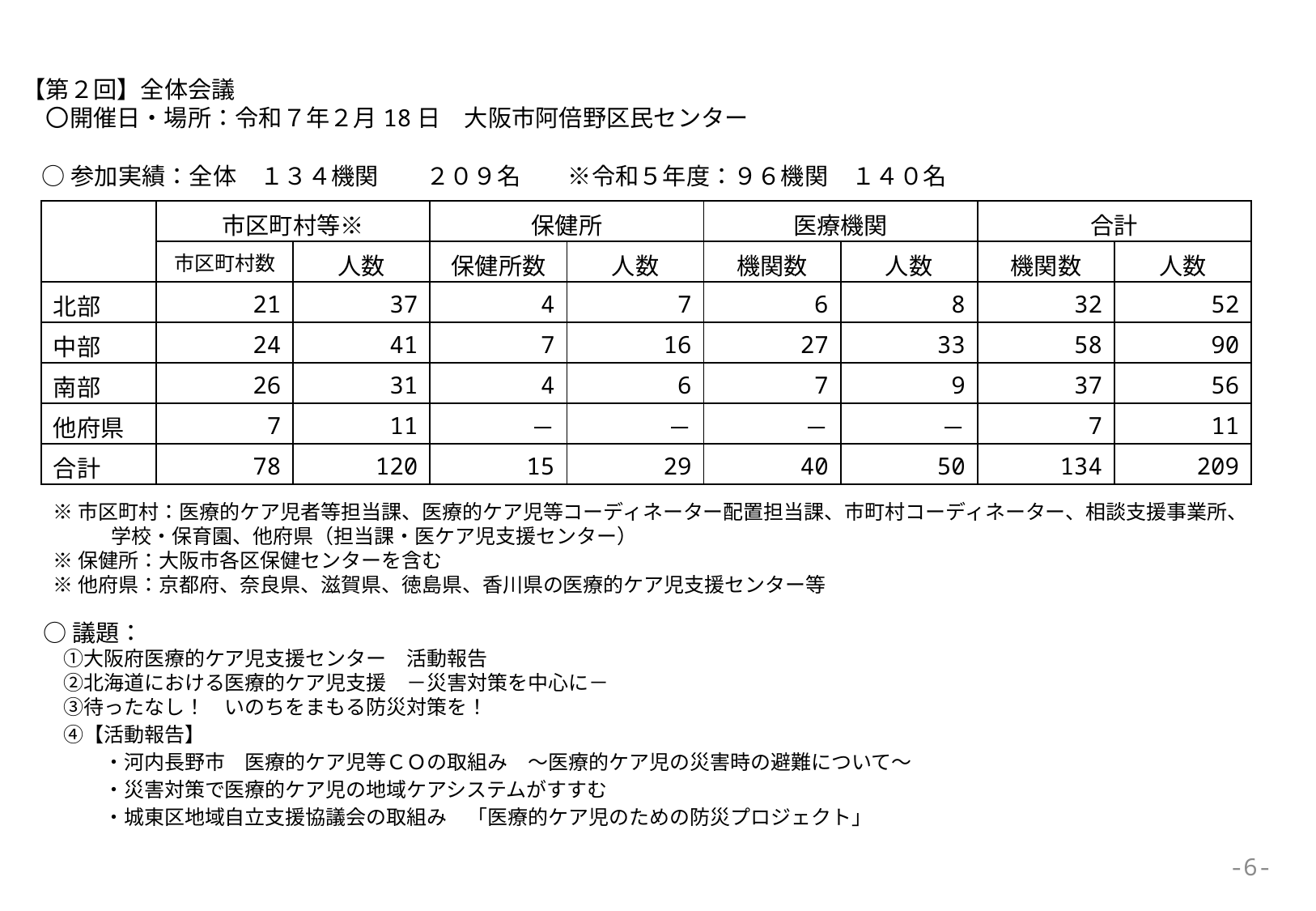

【第２回】全体会議
　〇開催日・場所：令和７年２月18日　大阪市阿倍野区民センター

○参加実績：全体　１３４機関　　２０９名　　※令和５年度：９６機関　１４０名
|  | 市区町村等※ |  | 保健所 |  | 医療機関 |  | 合計 |  |
| --- | --- | --- | --- | --- | --- | --- | --- | --- |
|  | 市区町村数 | 人数 | 保健所数 | 人数 | 機関数 | 人数 | 機関数 | 人数 |
| 北部 | 21 | 37 | 4 | 7 | 6 | 8 | 32 | 52 |
| 中部 | 24 | 41 | 7 | 16 | 27 | 33 | 58 | 90 |
| 南部 | 26 | 31 | 4 | 6 | 7 | 9 | 37 | 56 |
| 他府県 | 7 | 11 | － | － | － | － | 7 | 11 |
| 合計 | 78 | 120 | 15 | 29 | 40 | 50 | 134 | 209 |
※市区町村：医療的ケア児者等担当課、医療的ケア児等コーディネーター配置担当課、市町村コーディネーター、相談支援事業所、
            学校・保育園、他府県（担当課・医ケア児支援センター）
※保健所：大阪市各区保健センターを含む
※他府県：京都府、奈良県、滋賀県、徳島県、香川県の医療的ケア児支援センター等
○議題：
　①大阪府医療的ケア児支援センター　活動報告
　②北海道における医療的ケア児支援　－災害対策を中心に－
　③待ったなし！　いのちをまもる防災対策を！
　④【活動報告】
　　　・河内長野市　医療的ケア児等ＣＯの取組み　～医療的ケア児の災害時の避難について～
　　　・災害対策で医療的ケア児の地域ケアシステムがすすむ
　　　・城東区地域自立支援協議会の取組み　「医療的ケア児のための防災プロジェクト」

-6-